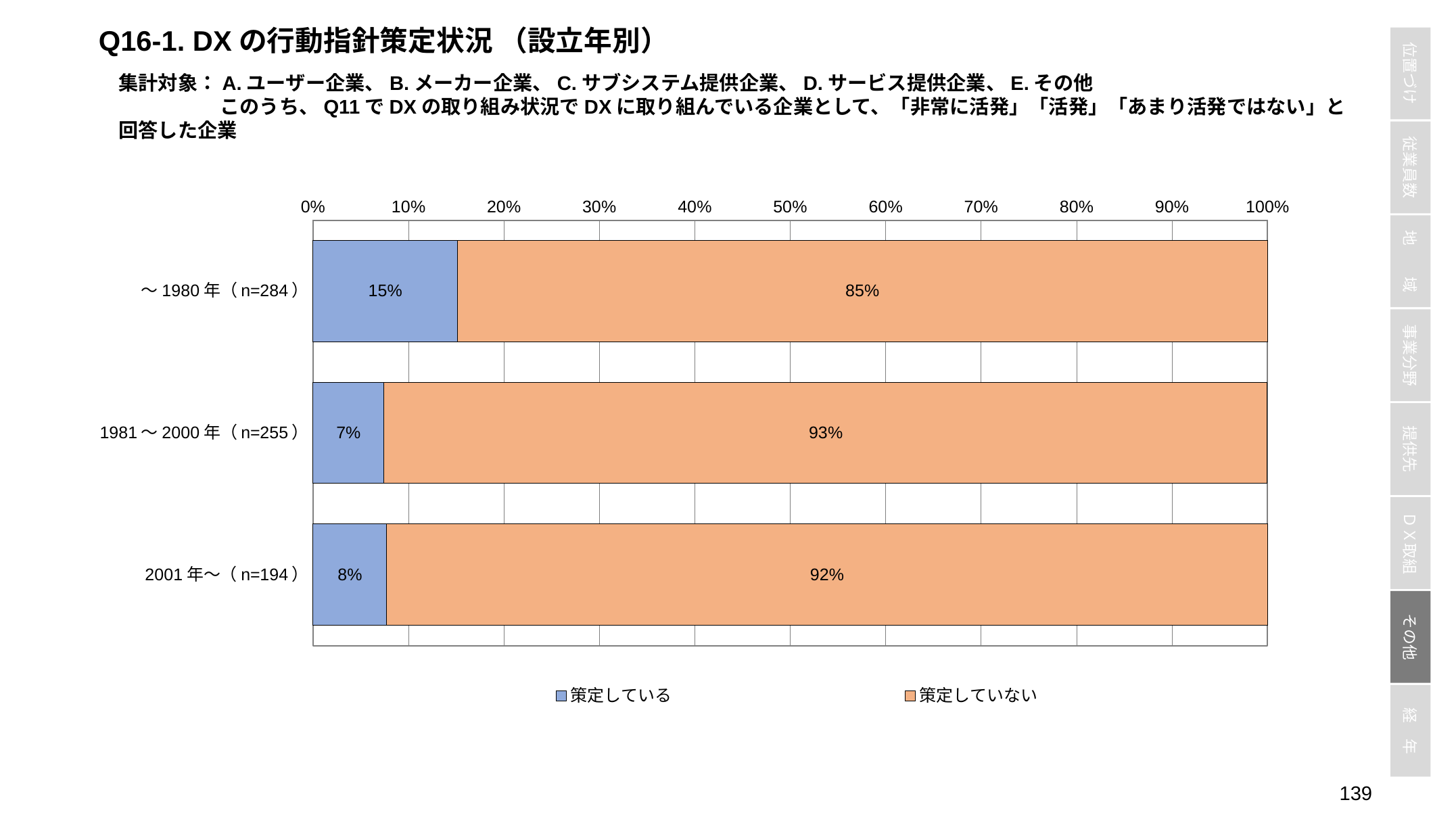

Q16-1. DXの行動指針策定状況 （設立年別）
集計対象：A.ユーザー企業、B.メーカー企業、C.サブシステム提供企業、D.サービス提供企業、E.その他
	このうち、Q11でDXの取り組み状況でDXに取り組んでいる企業として、「非常に活発」「活発」「あまり活発ではない」と回答した企業

### Chart

| Category | 策定している | 策定していない |
|---|---|---|
| ～1980年（n=284） | 0.15140845070422534 | 0.8485915492957746 |
| 1981～2000年（n=255） | 0.07450980392156863 | 0.9254901960784314 |
| 2001年～（n=194） | 0.07731958762886598 | 0.9226804123711341 |
139